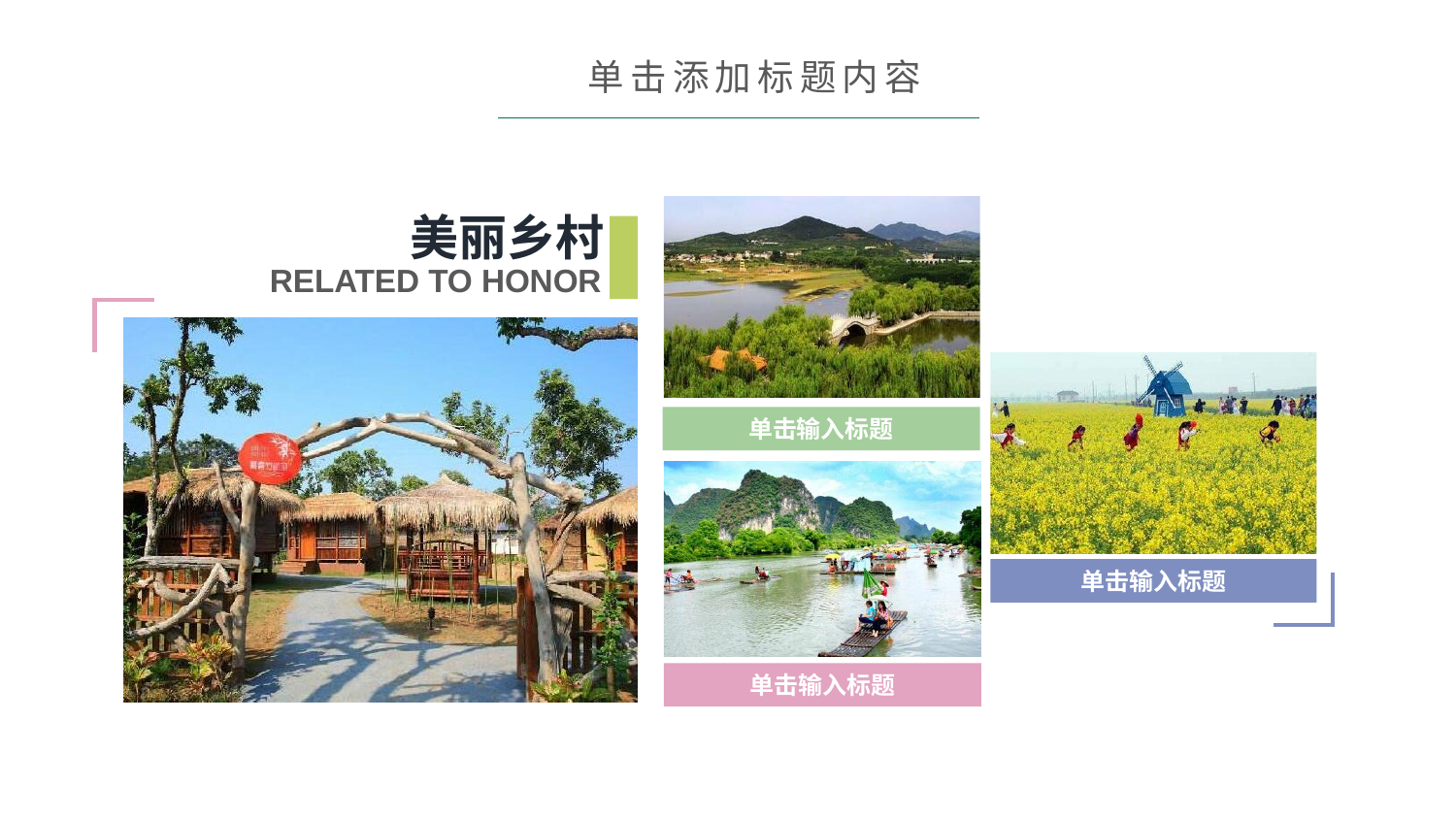

单击添加标题内容

美丽乡村

RELATED TO HONOR

单击输入标题

单击输入标题

单击输入标题